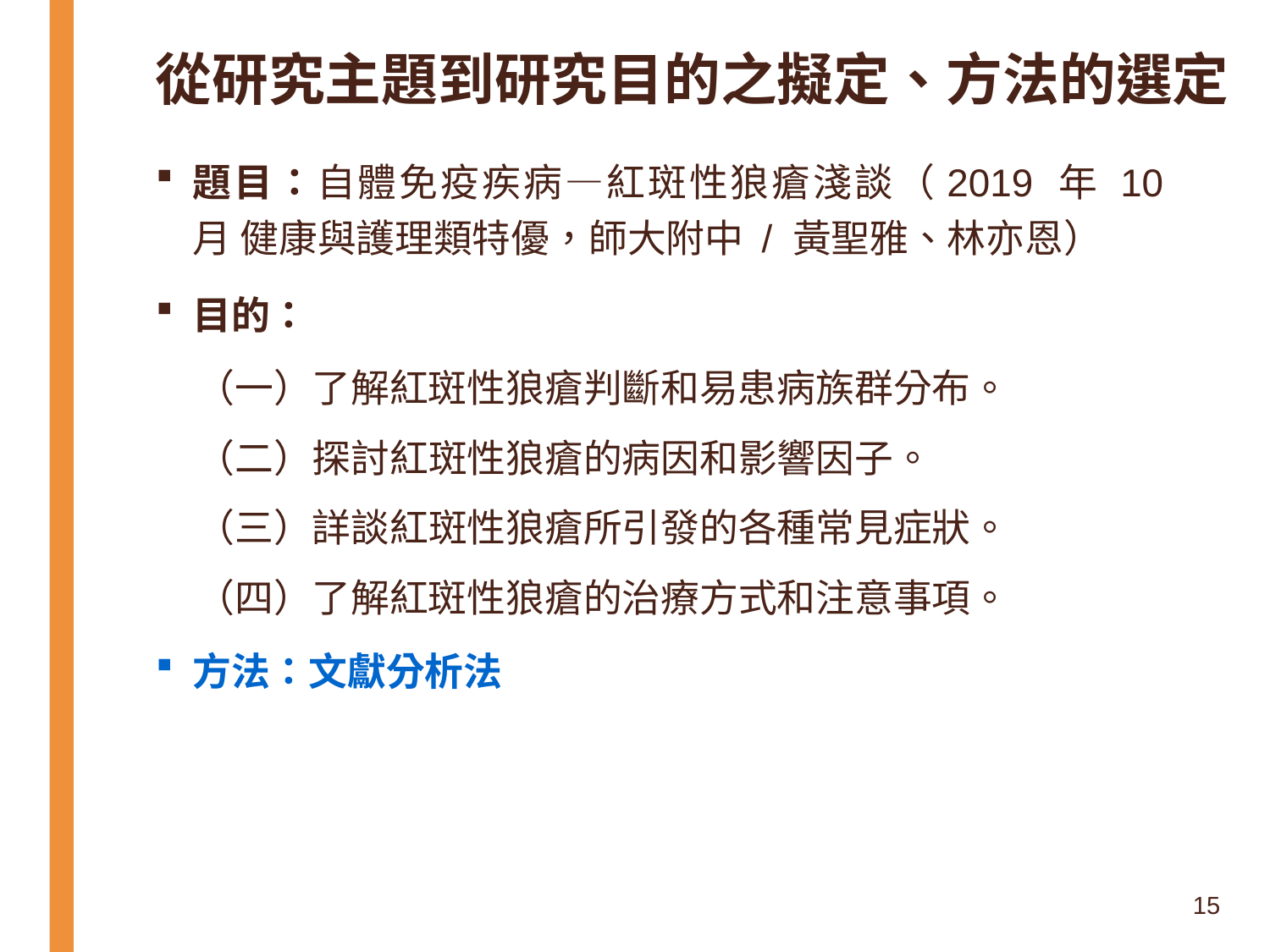

# 從研究主題到研究目的之擬定、方法的選定
題目：自體免疫疾病—紅斑性狼瘡淺談（2019 年 10 月 健康與護理類特優，師大附中 / 黃聖雅、林亦恩）
目的：
（一）了解紅斑性狼瘡判斷和易患病族群分布。
（二）探討紅斑性狼瘡的病因和影響因子。
（三）詳談紅斑性狼瘡所引發的各種常見症狀。
（四）了解紅斑性狼瘡的治療方式和注意事項。
方法：文獻分析法
15